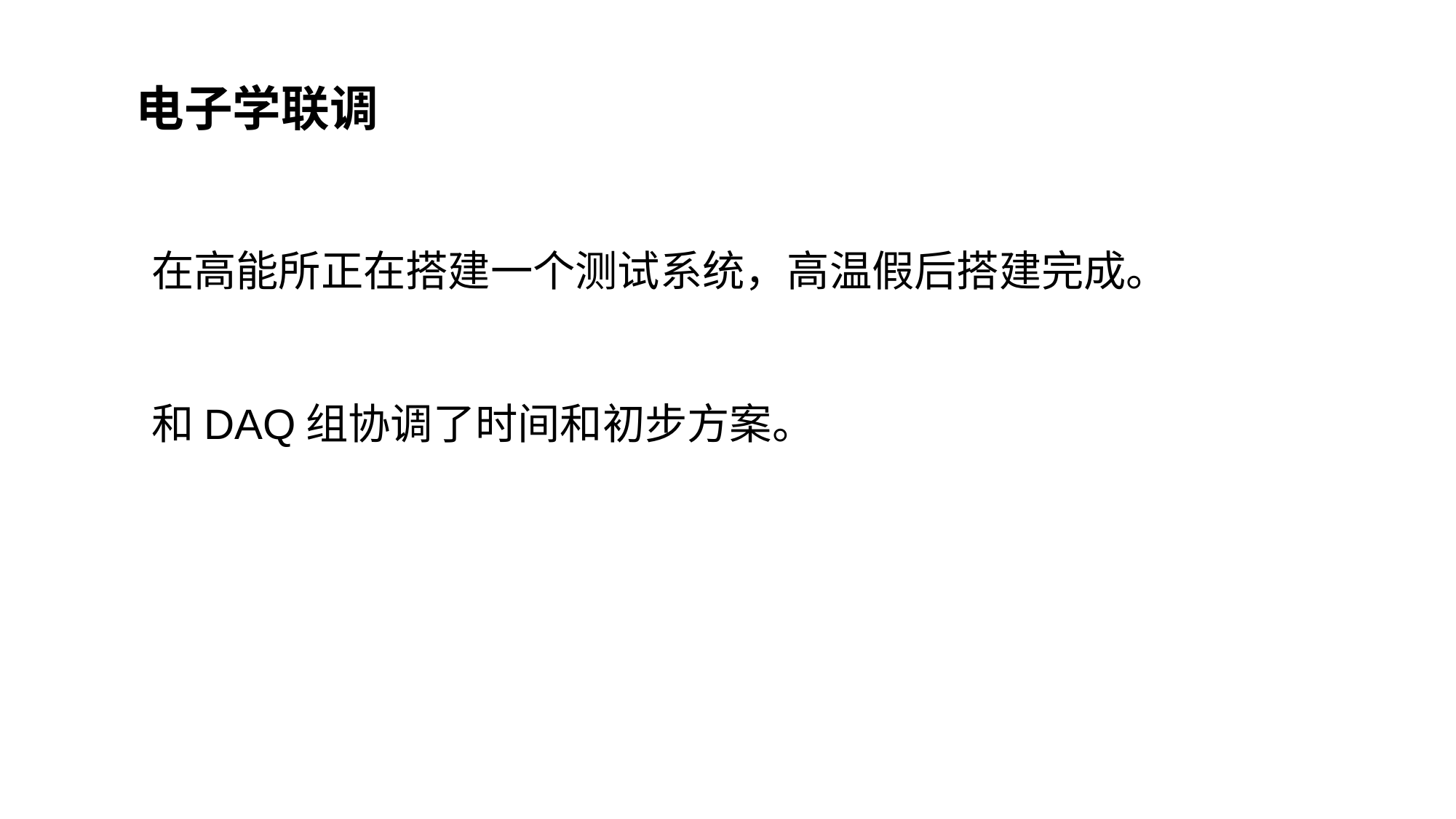

电子学联调
在高能所正在搭建一个测试系统，高温假后搭建完成。

和DAQ组协调了时间和初步方案。